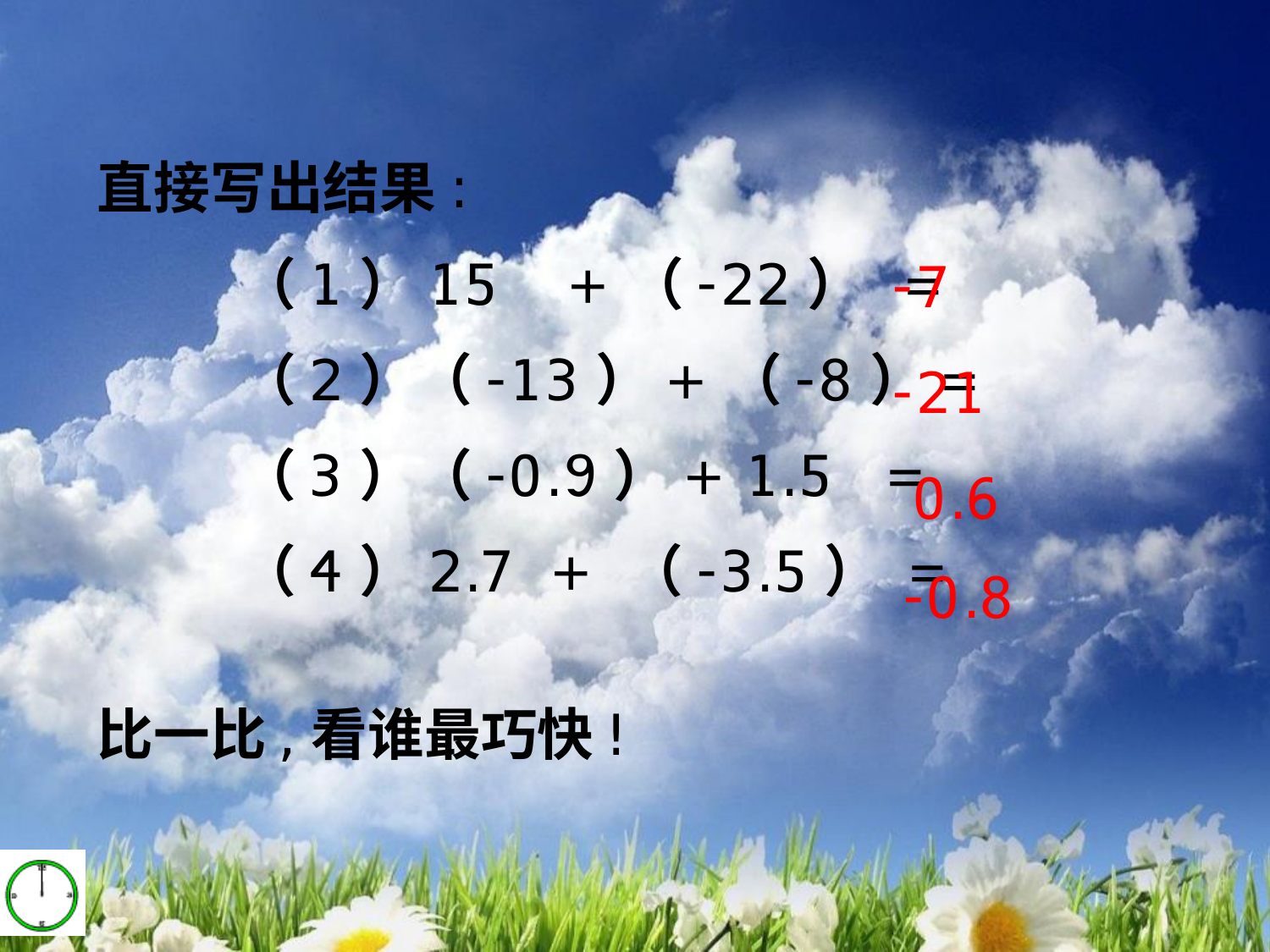

直接写出结果:
          （1）15    +（-22）  =
          （2）（-13）+（-8）=
          （3）（-0.9）+ 1.5   =
          （4）2.7  + （-3.5） =
比一比,看谁最巧快!

-7
-21
0.6
-0.8